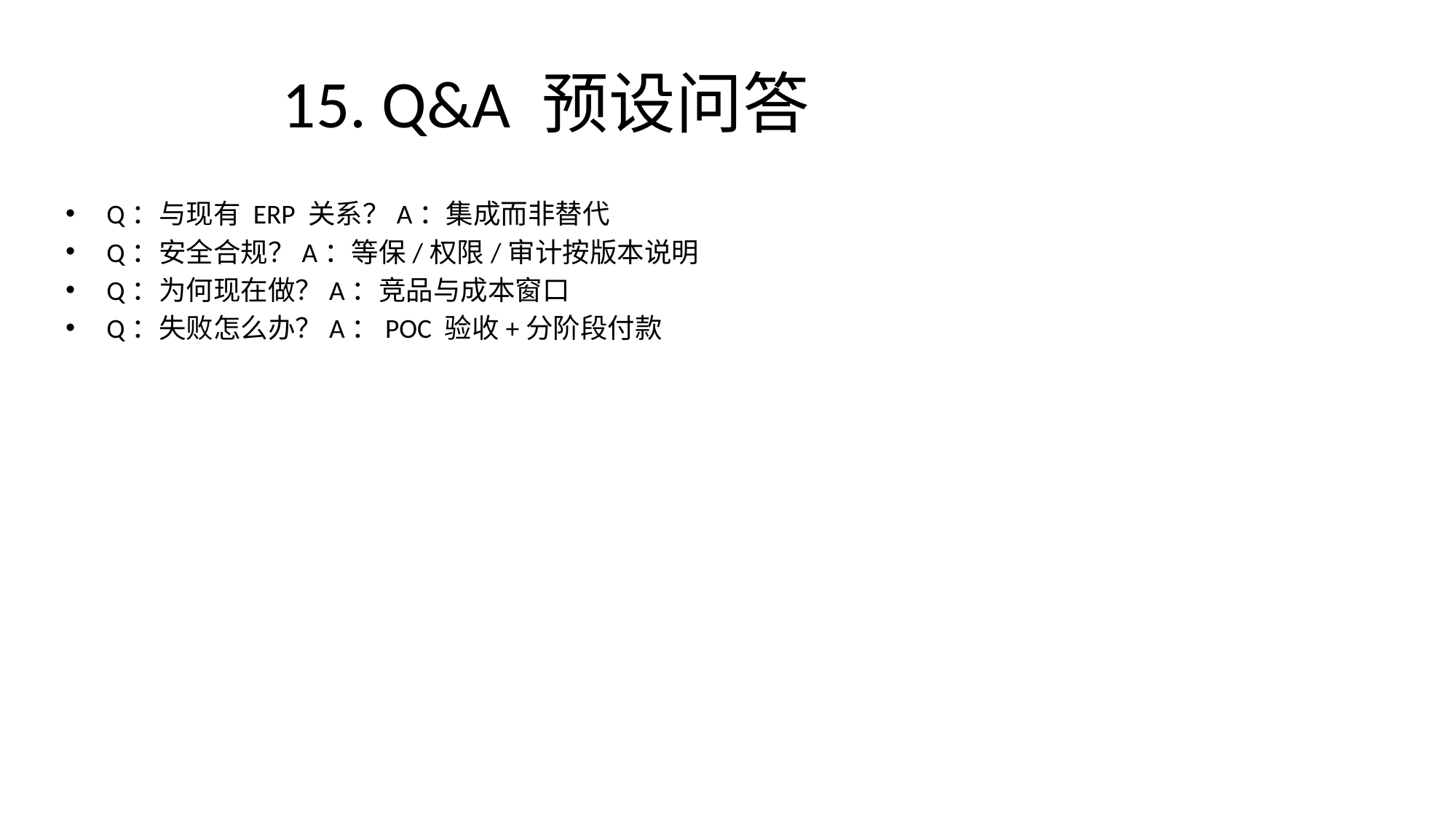

# 15. Q&A 预设问答
Q：与现有 ERP 关系？A：集成而非替代
Q：安全合规？A：等保/权限/审计按版本说明
Q：为何现在做？A：竞品与成本窗口
Q：失败怎么办？A：POC 验收+分阶段付款